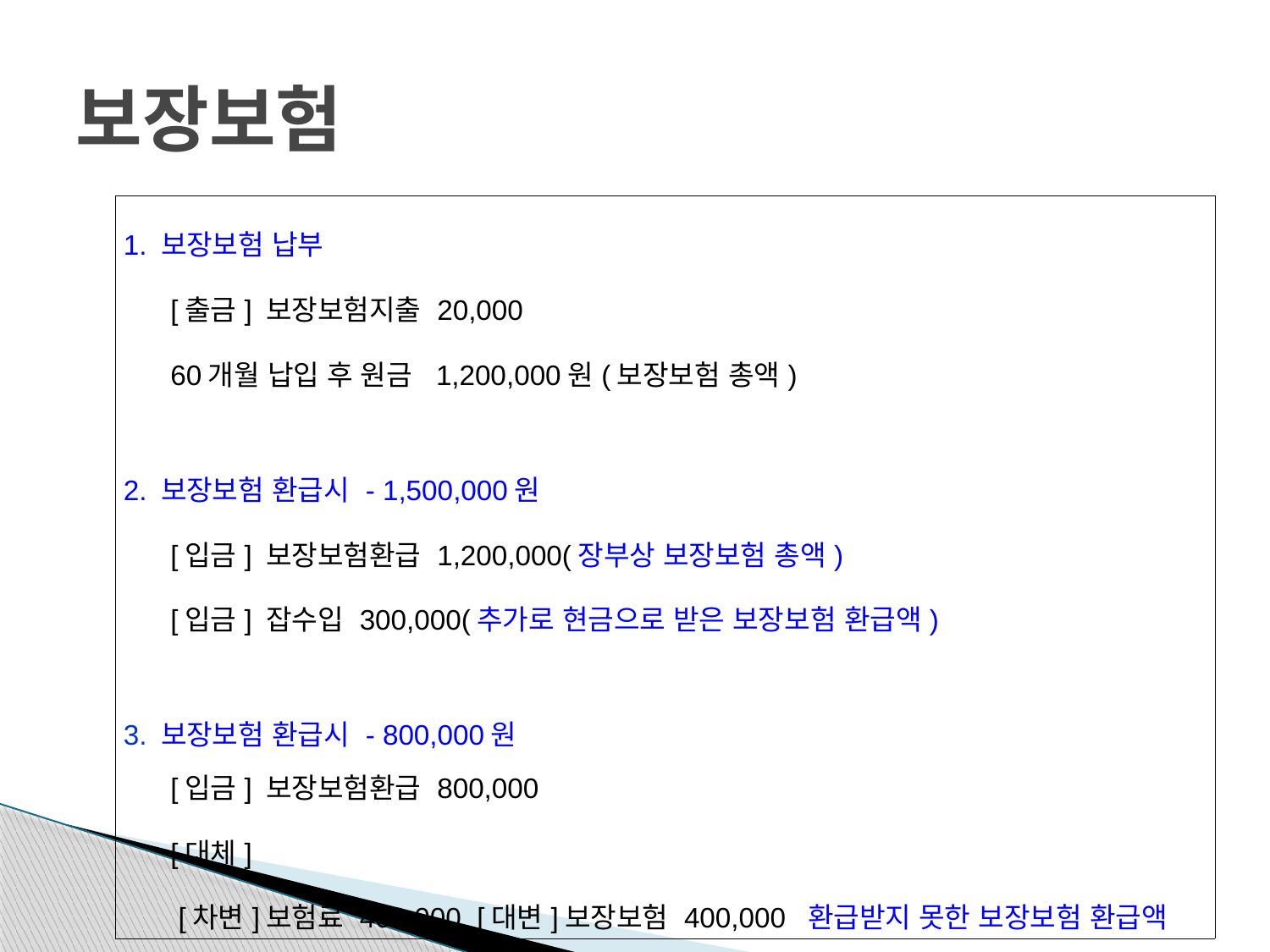

# 보장보험
| 1. 보장보험 납부 [출금] 보장보험지출 20,000 60개월 납입 후 원금 1,200,000원(보장보험 총액) 2. 보장보험 환급시 - 1,500,000원 [입금] 보장보험환급 1,200,000(장부상 보장보험 총액) [입금] 잡수입 300,000(추가로 현금으로 받은 보장보험 환급액) 3. 보장보험 환급시 - 800,000원 [입금] 보장보험환급 800,000 [대체] [차변]보험료 400,000 [대변]보장보험 400,000 환급받지 못한 보장보험 환급액 |
| --- |